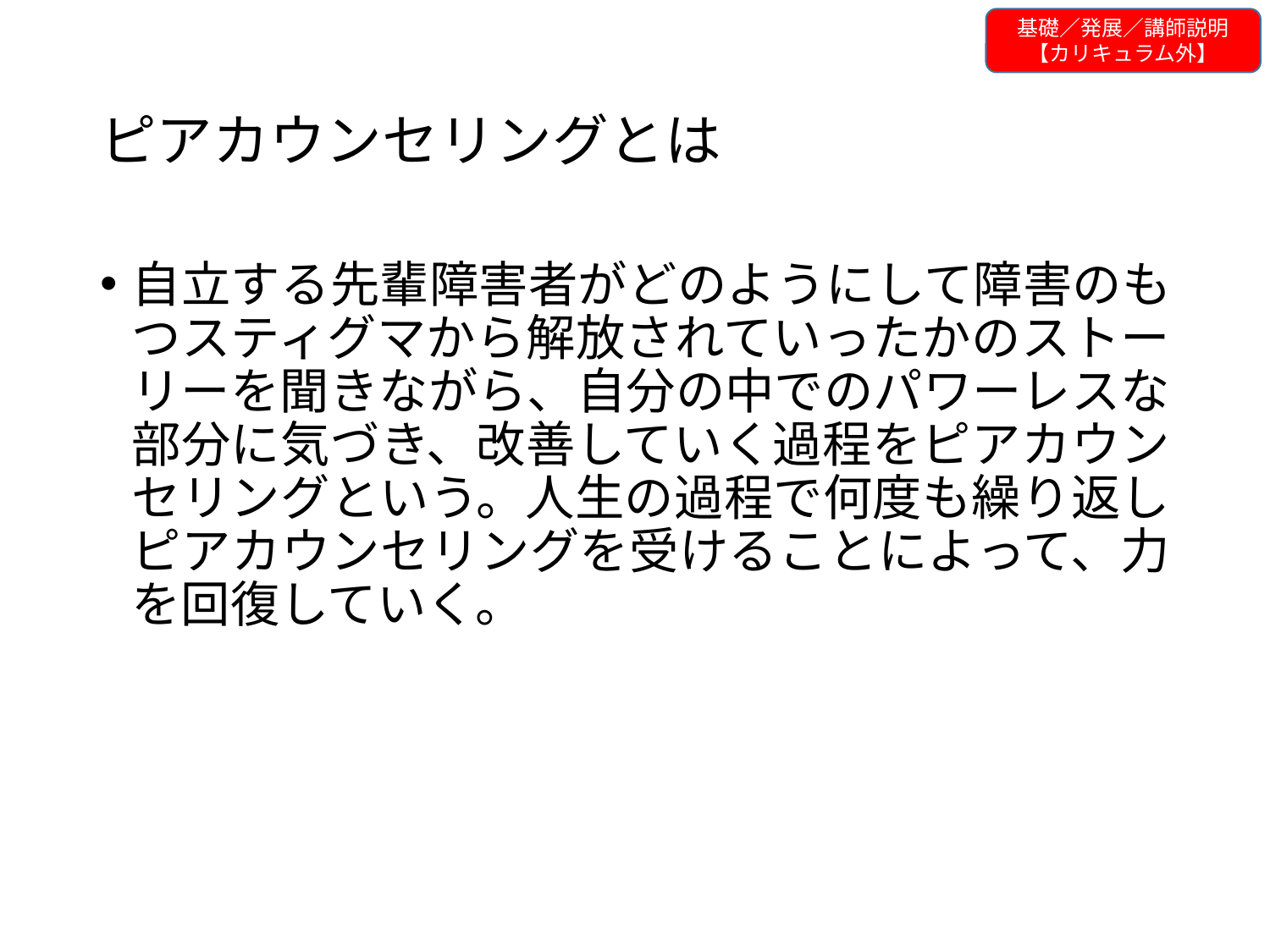

基礎／発展／講師説明
【カリキュラム外】
# ピアカウンセリングとは
自立する先輩障害者がどのようにして障害のもつスティグマから解放されていったかのストーリーを聞きながら、自分の中でのパワーレスな部分に気づき、改善していく過程をピアカウンセリングという。人生の過程で何度も繰り返しピアカウンセリングを受けることによって、力を回復していく。